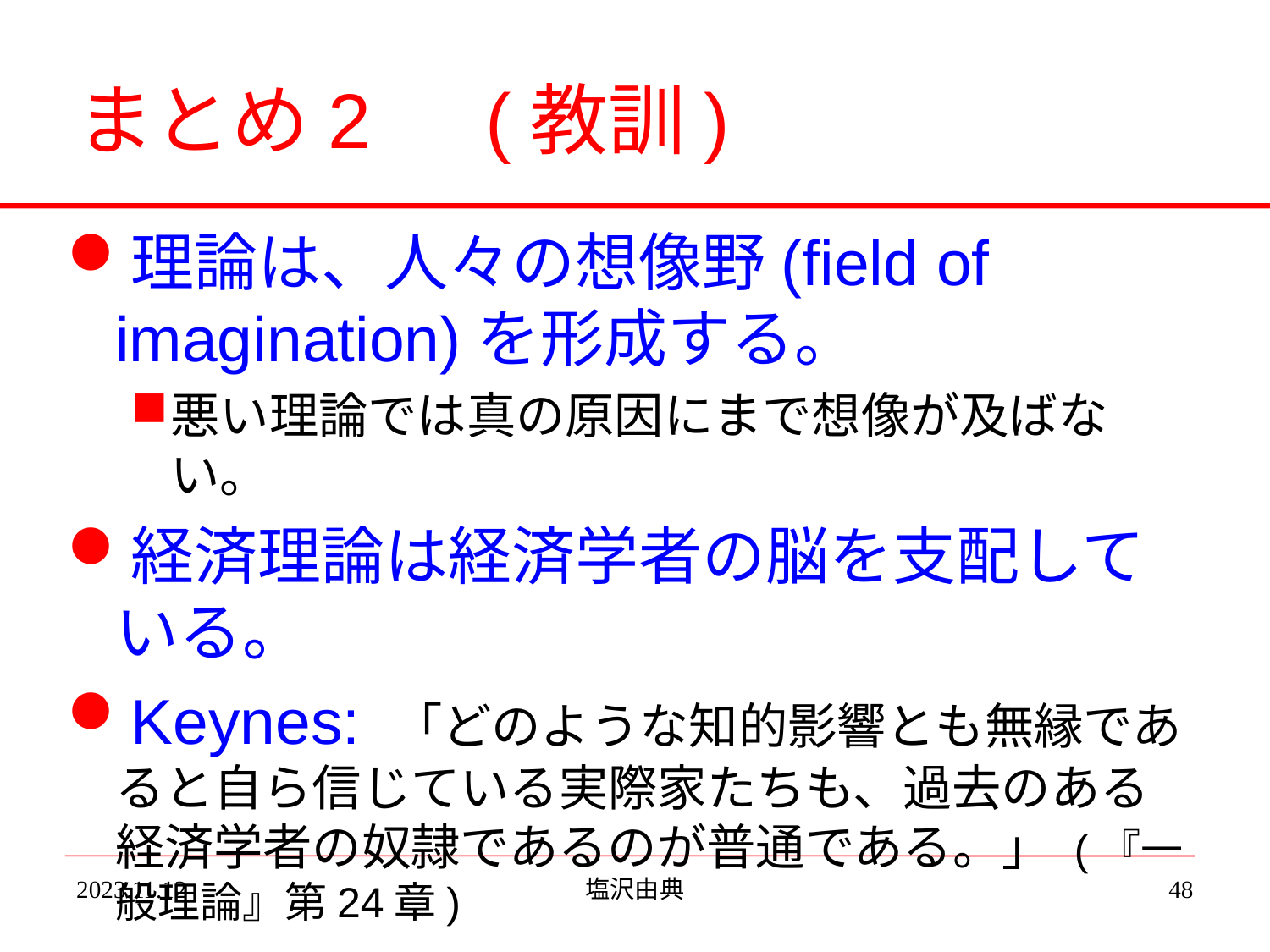

# まとめ2　(教訓)
理論は、人々の想像野(field of imagination)を形成する。
悪い理論では真の原因にまで想像が及ばない。
経済理論は経済学者の脳を支配している。
Keynes: 「どのような知的影響とも無縁であると自ら信じている実際家たちも、過去のある経済学者の奴隷であるのが普通である。」 (『一般理論』第24章)
2023.11.12
塩沢由典
48